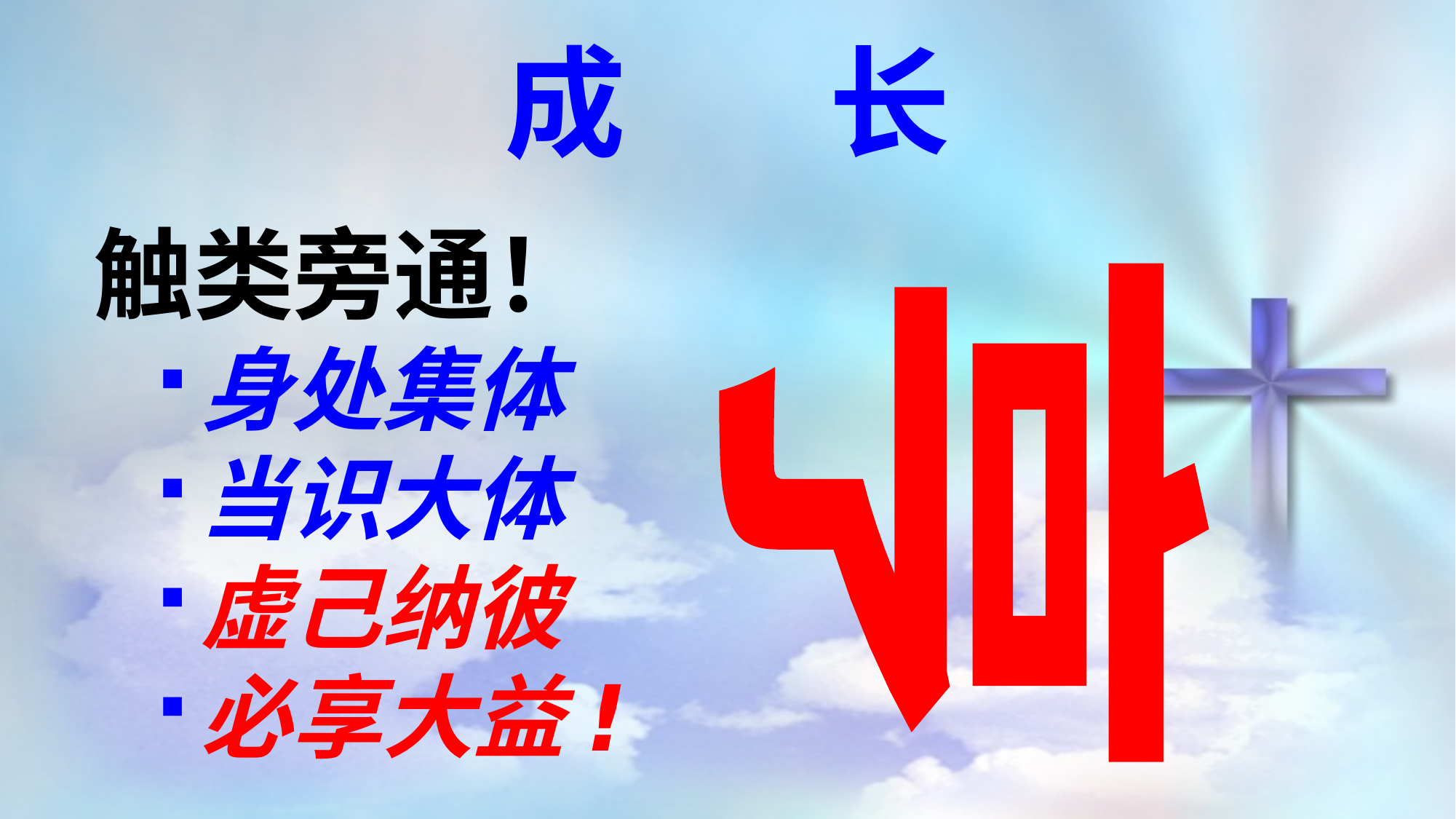

成   长
触类旁通！
身处集体
当识大体
虚己纳彼
必享大益!
亨